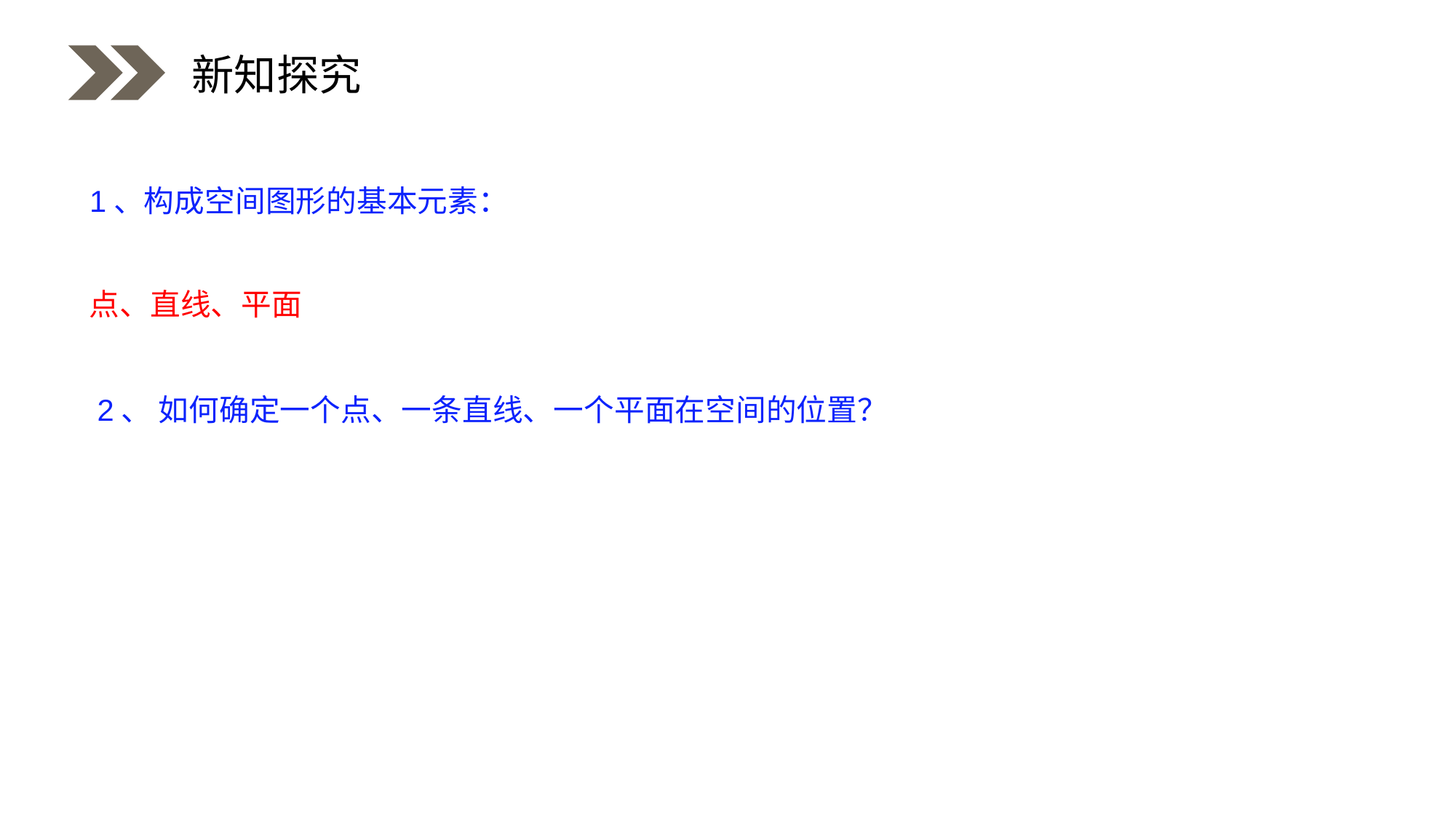

新知探究
1、构成空间图形的基本元素：
点、直线、平面
    2、 如何确定一个点、一条直线、一个平面在空间的位置？